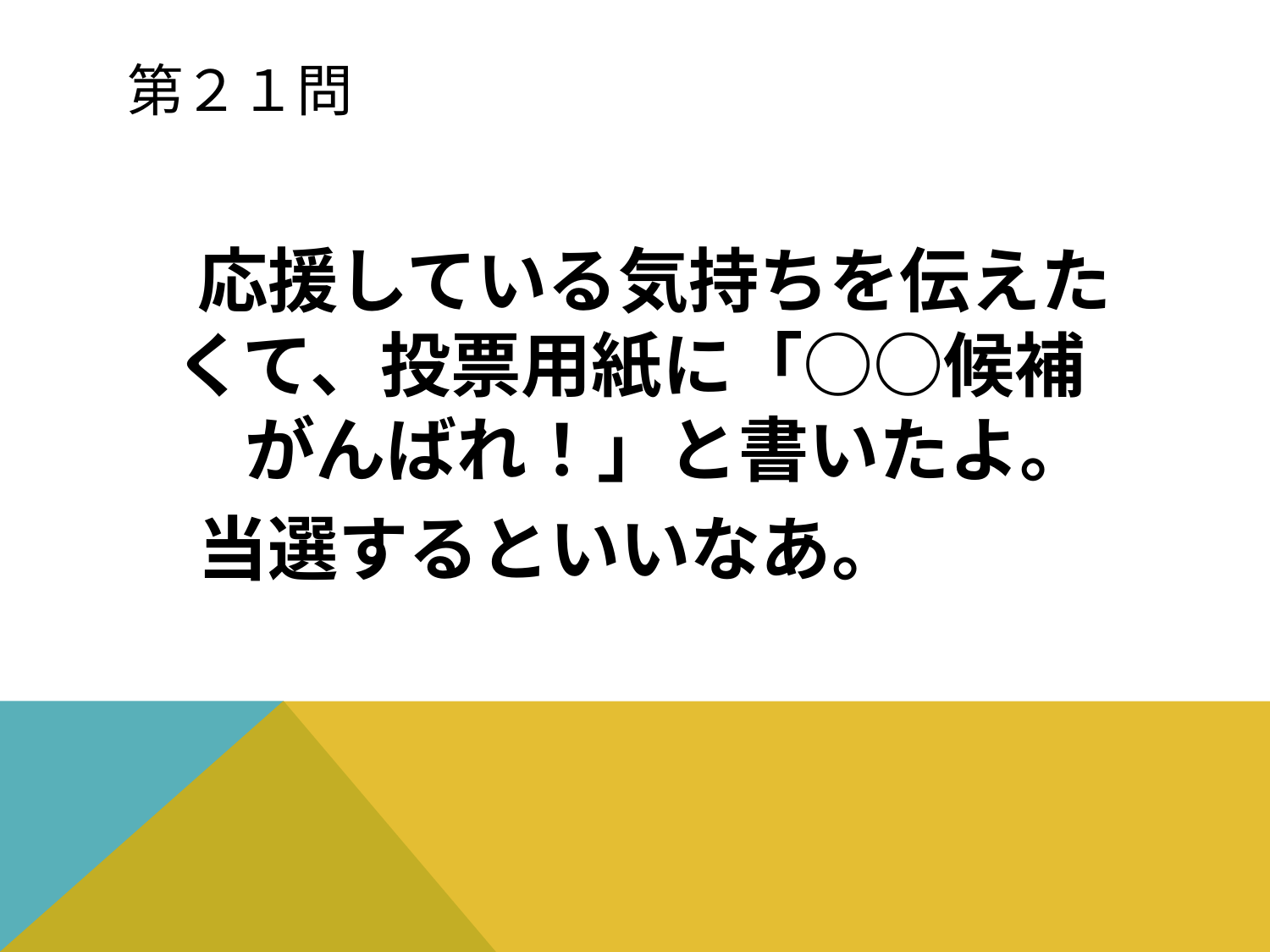

# 第２１問
　応援している気持ちを伝えたくて、投票用紙に「○○候補　がんばれ！」と書いたよ。
　当選するといいなあ。